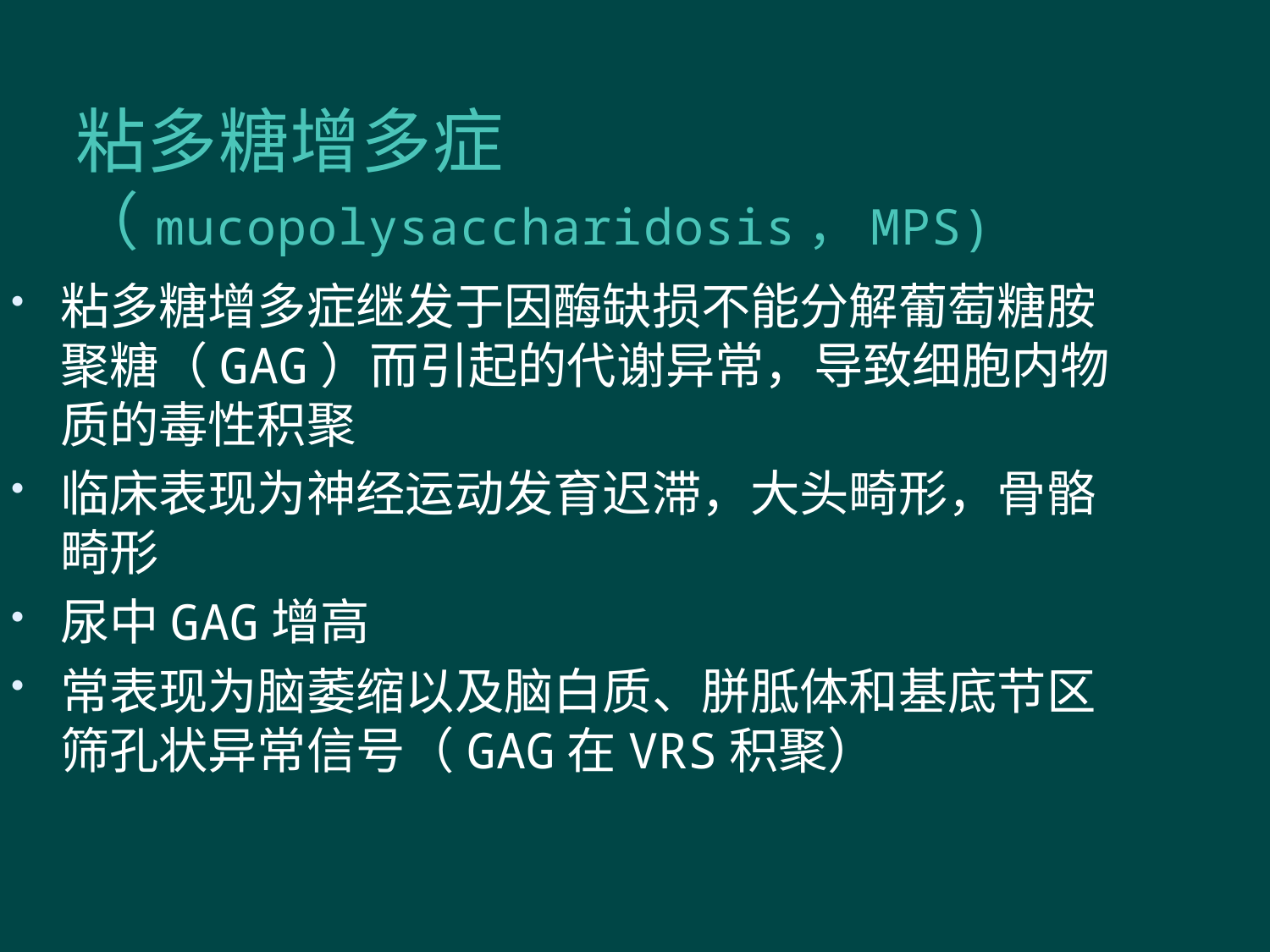

# 粘多糖增多症（mucopolysaccharidosis，MPS)
粘多糖增多症继发于因酶缺损不能分解葡萄糖胺聚糖（GAG）而引起的代谢异常，导致细胞内物质的毒性积聚
临床表现为神经运动发育迟滞，大头畸形，骨骼畸形
尿中GAG增高
常表现为脑萎缩以及脑白质、胼胝体和基底节区筛孔状异常信号（GAG在VRS积聚）